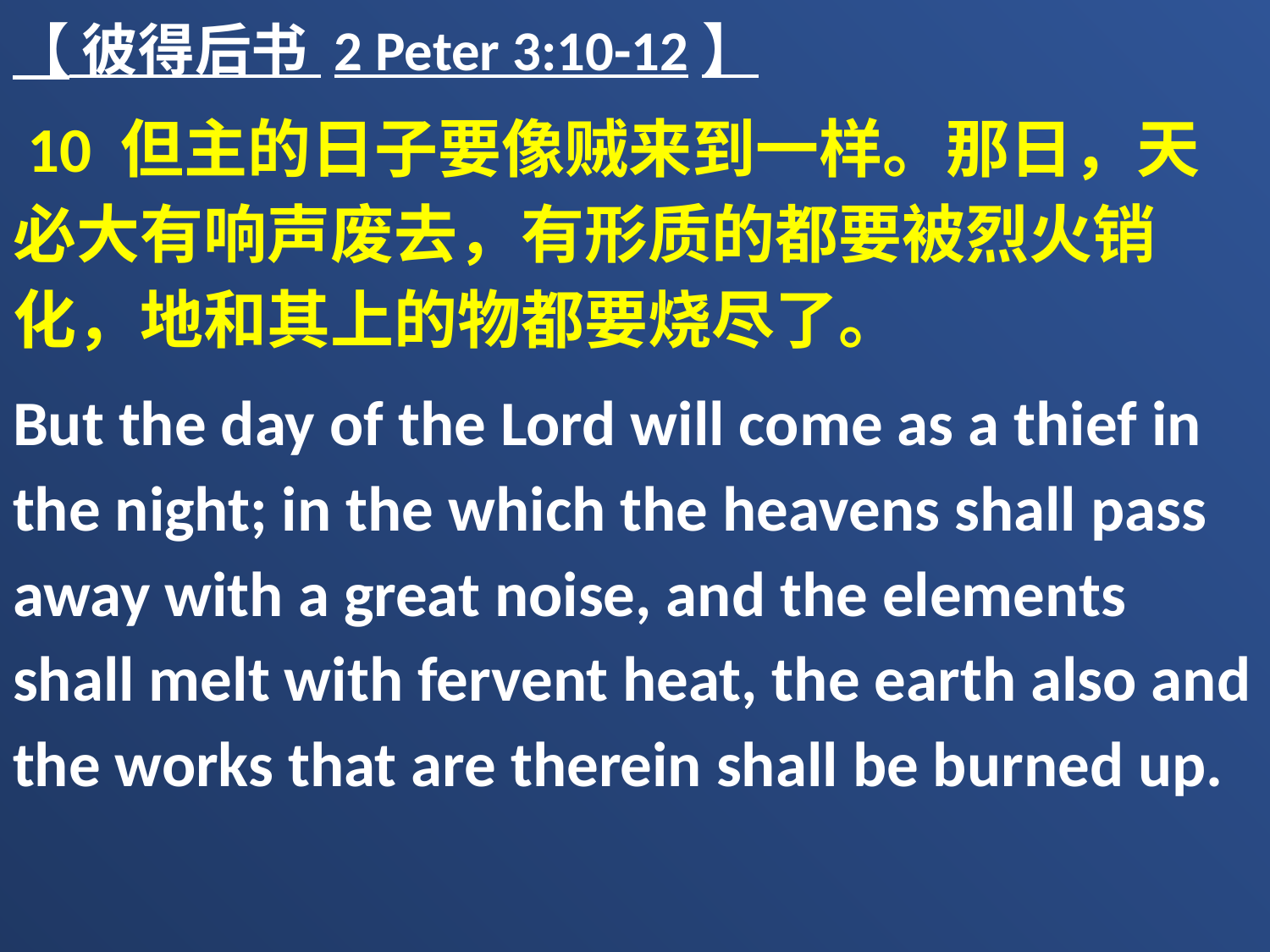

【 彼得后书 2 Peter 3:10-12】
 10 但主的日子要像贼来到一样。那日，天必大有响声废去，有形质的都要被烈火销化，地和其上的物都要烧尽了。
But the day of the Lord will come as a thief in the night; in the which the heavens shall pass away with a great noise, and the elements shall melt with fervent heat, the earth also and the works that are therein shall be burned up.